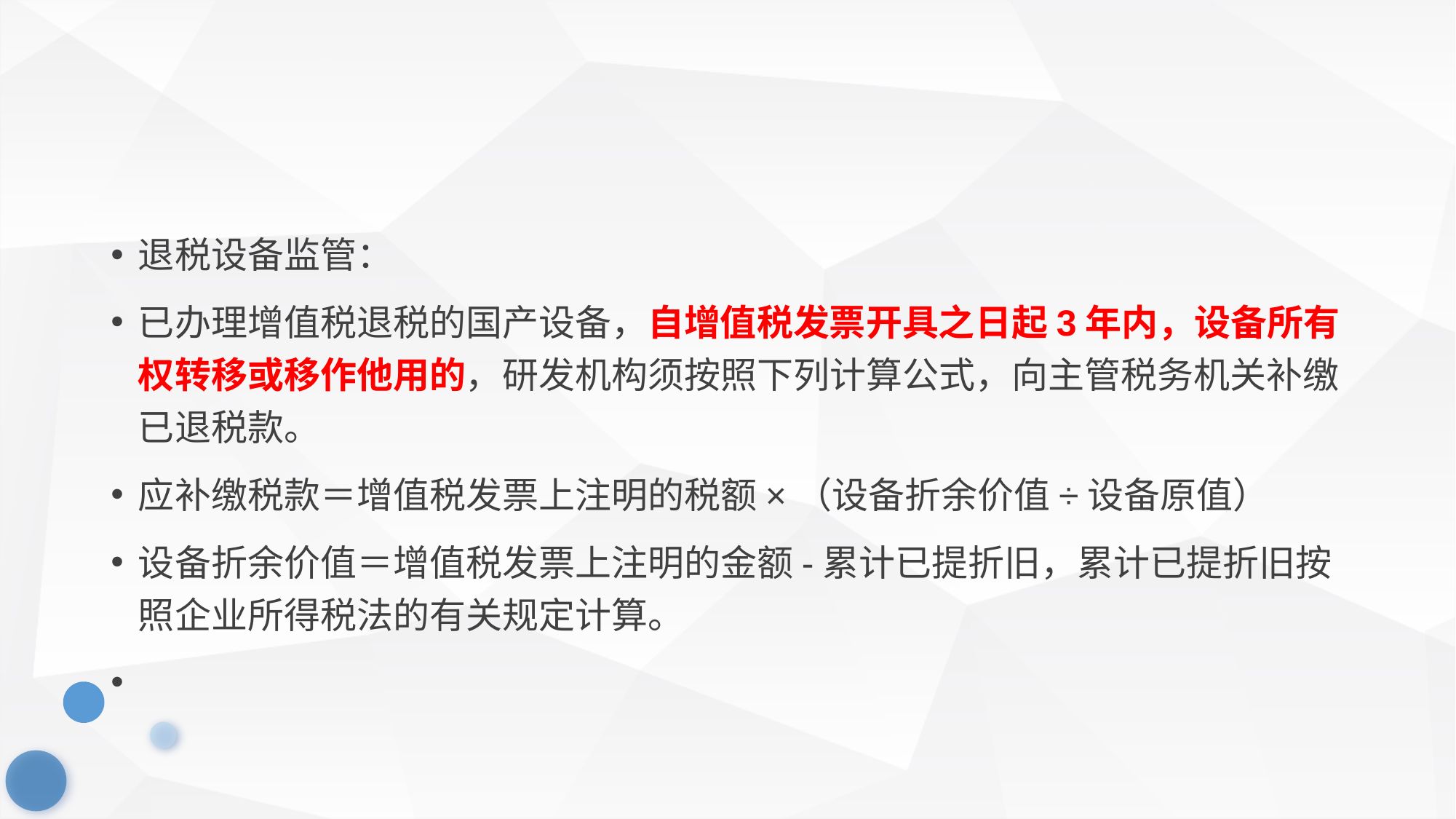

退税设备监管：
已办理增值税退税的国产设备，自增值税发票开具之日起3年内，设备所有权转移或移作他用的，研发机构须按照下列计算公式，向主管税务机关补缴已退税款。
应补缴税款＝增值税发票上注明的税额×（设备折余价值÷设备原值）
设备折余价值＝增值税发票上注明的金额-累计已提折旧，累计已提折旧按照企业所得税法的有关规定计算。